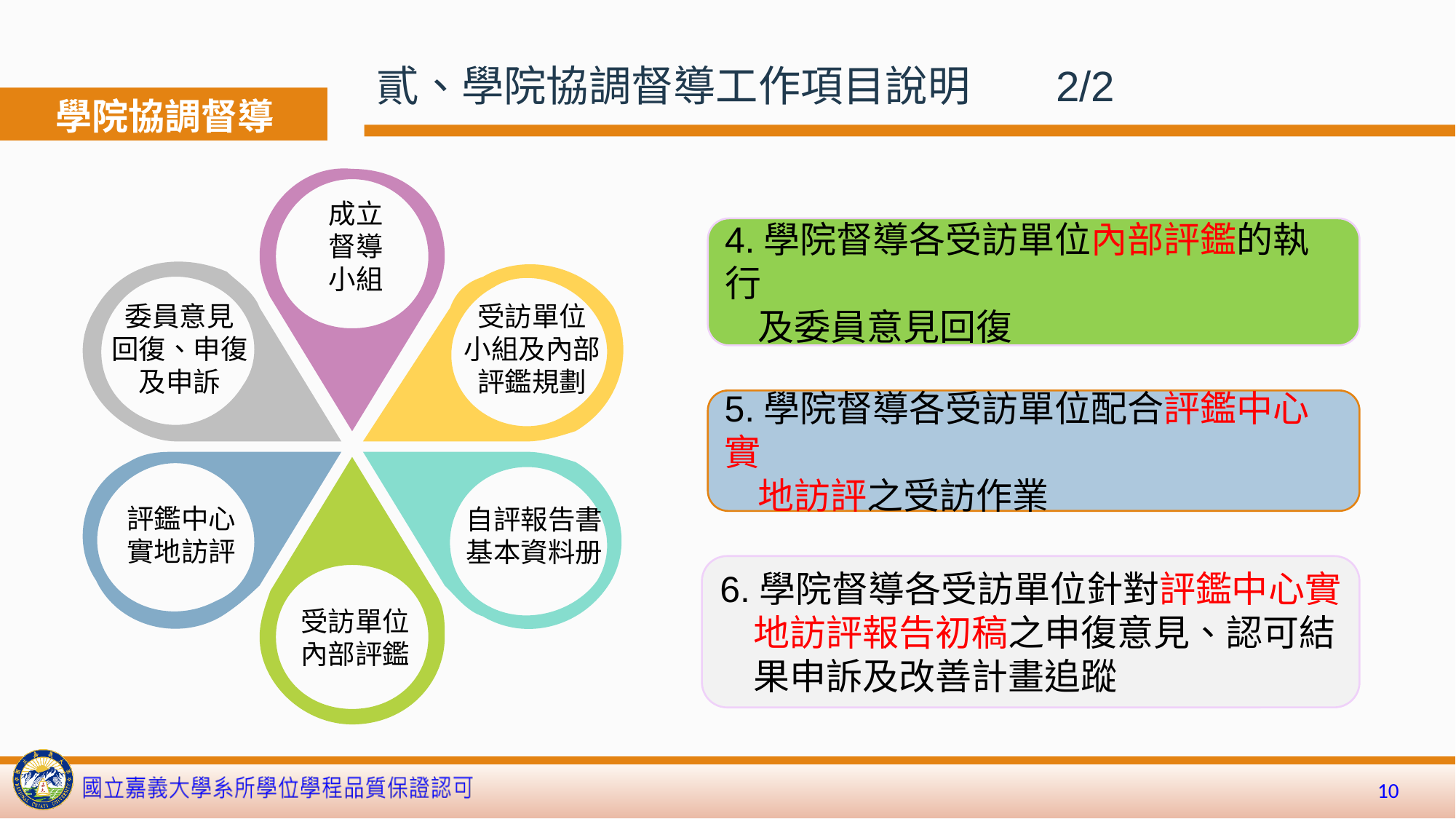

貳、學院協調督導工作項目說明        2/2
學院協調督導

成立
督導
小組
委員意見
回復、申復
及申訴
受訪單位
小組及內部
評鑑規劃

評鑑中心
實地訪評
自評報告書
基本資料册
受訪單位
內部評鑑
4.學院督導各受訪單位內部評鑑的執行
   及委員意見回復
5.學院督導各受訪單位配合評鑑中心實
   地訪評之受訪作業
6.學院督導各受訪單位針對評鑑中心實
   地訪評報告初稿之申復意見、認可結
   果申訴及改善計畫追蹤
10